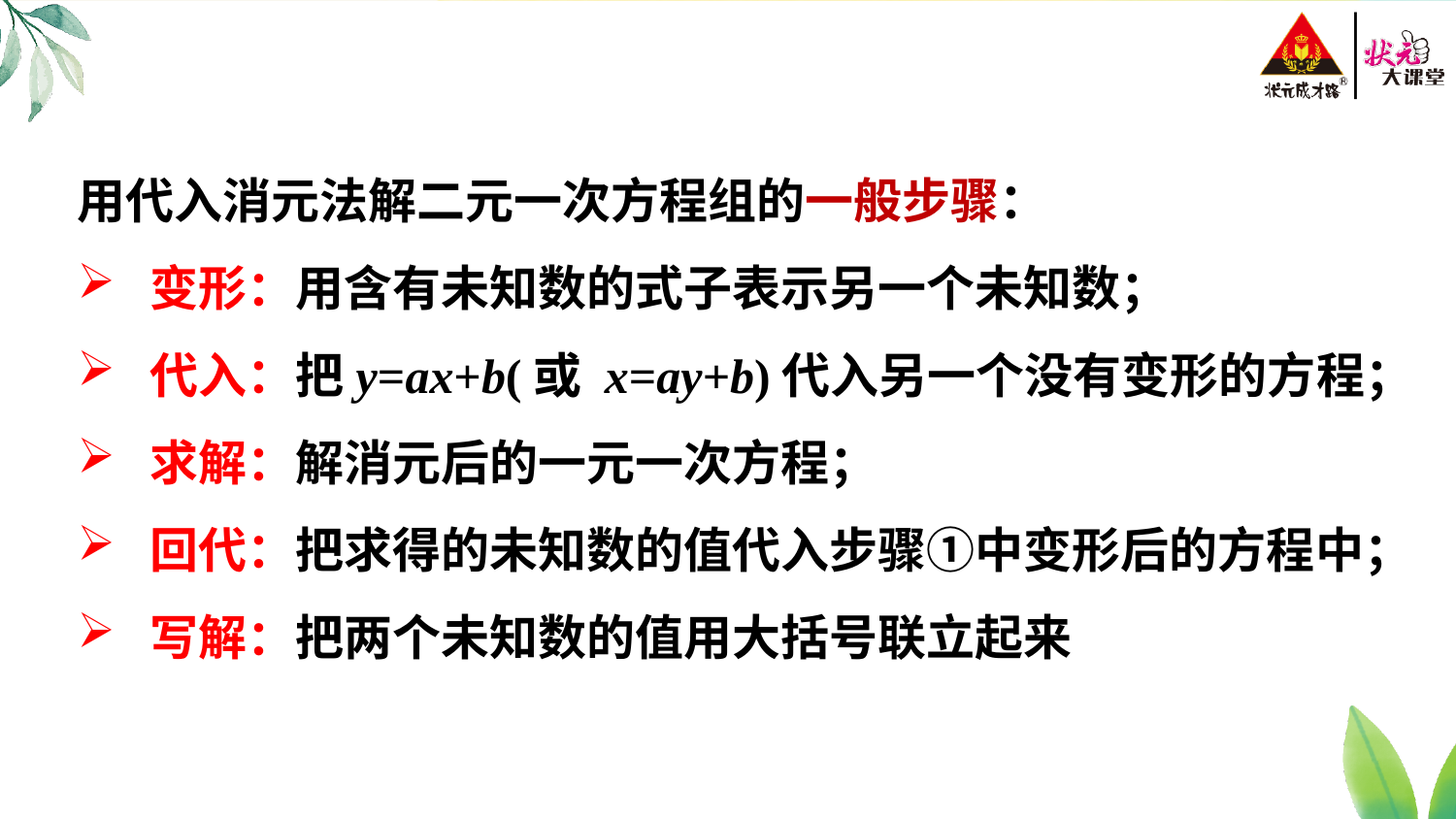

用代入消元法解二元一次方程组的一般步骤：
变形：用含有未知数的式子表示另一个未知数；
代入：把y=ax+b(或 x=ay+b)代入另一个没有变形的方程；
求解：解消元后的一元一次方程；
回代：把求得的未知数的值代入步骤①中变形后的方程中；
写解：把两个未知数的值用大括号联立起来